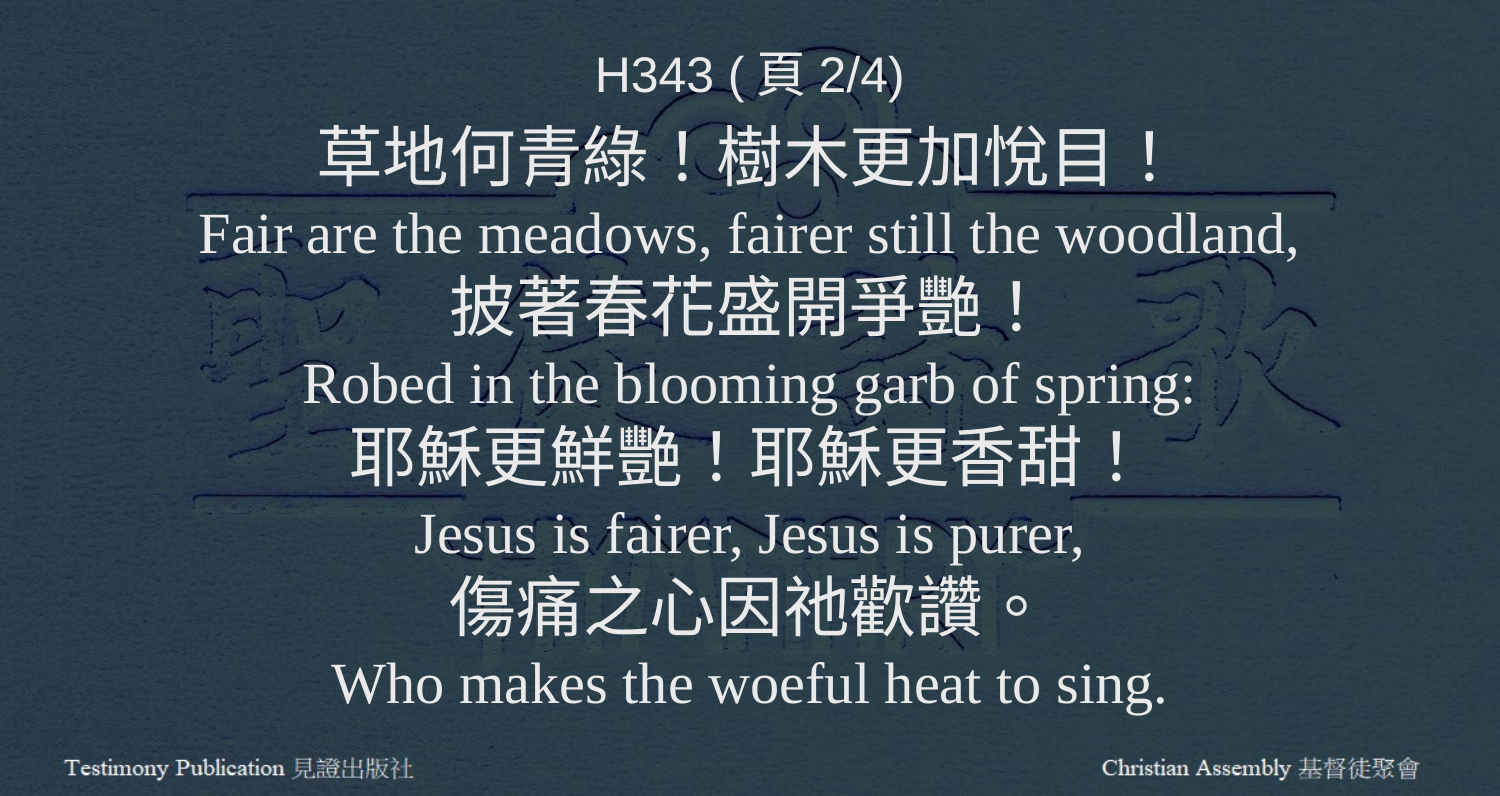

H343 (頁2/4)
草地何青綠！樹木更加悅目！
Fair are the meadows, fairer still the woodland,
披著春花盛開爭艷！
Robed in the blooming garb of spring:
耶穌更鮮艷！耶穌更香甜！
Jesus is fairer, Jesus is purer,
傷痛之心因祂歡讚。
Who makes the woeful heat to sing.